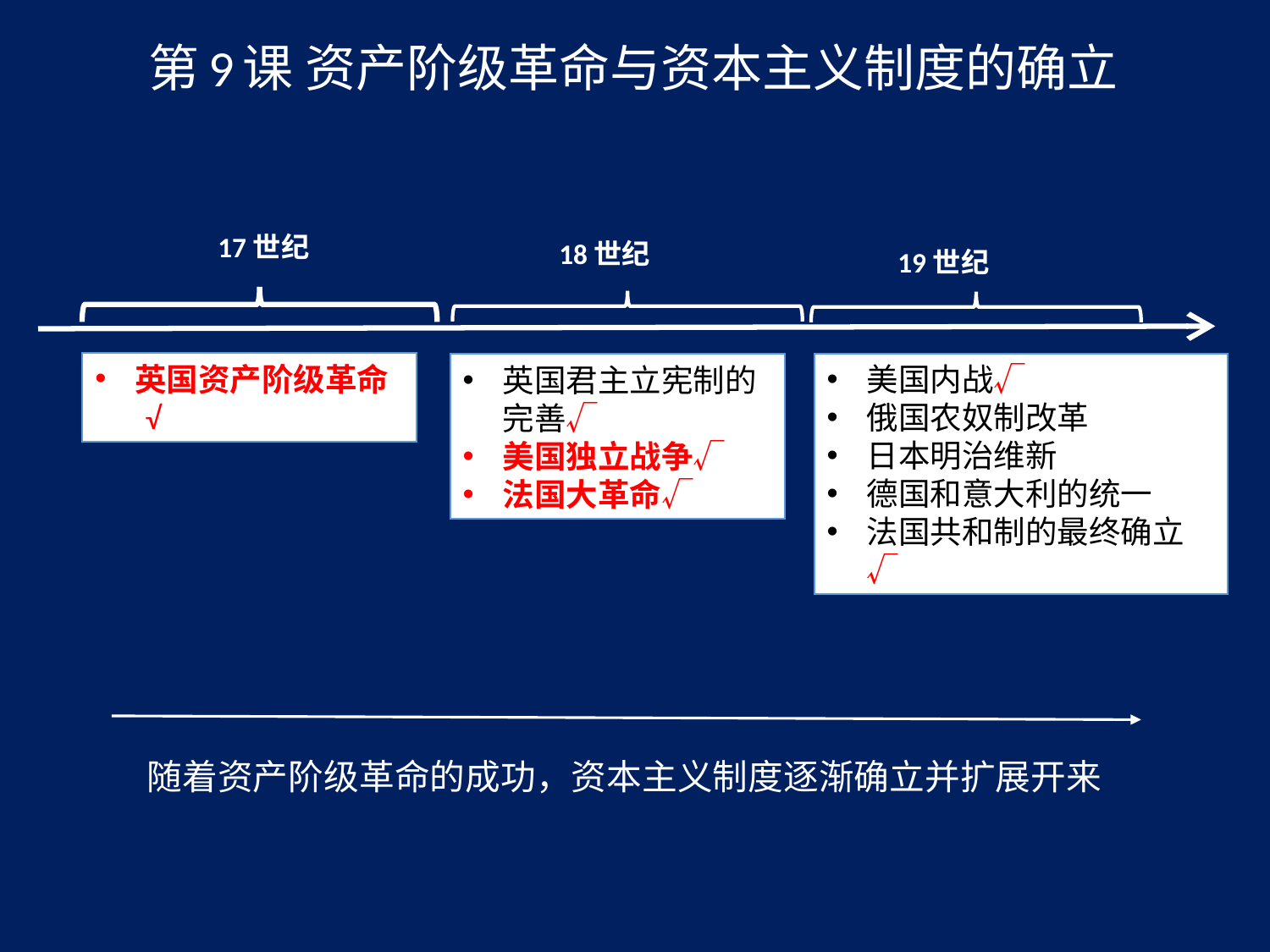

# 第9课 资产阶级革命与资本主义制度的确立

17世纪
18世纪
19世纪
英国资产阶级革命
       √
美国内战√
俄国农奴制改革
日本明治维新
德国和意大利的统一
法国共和制的最终确立√
英国君主立宪制的完善√
美国独立战争√
法国大革命√
随着资产阶级革命的成功，资本主义制度逐渐确立并扩展开来